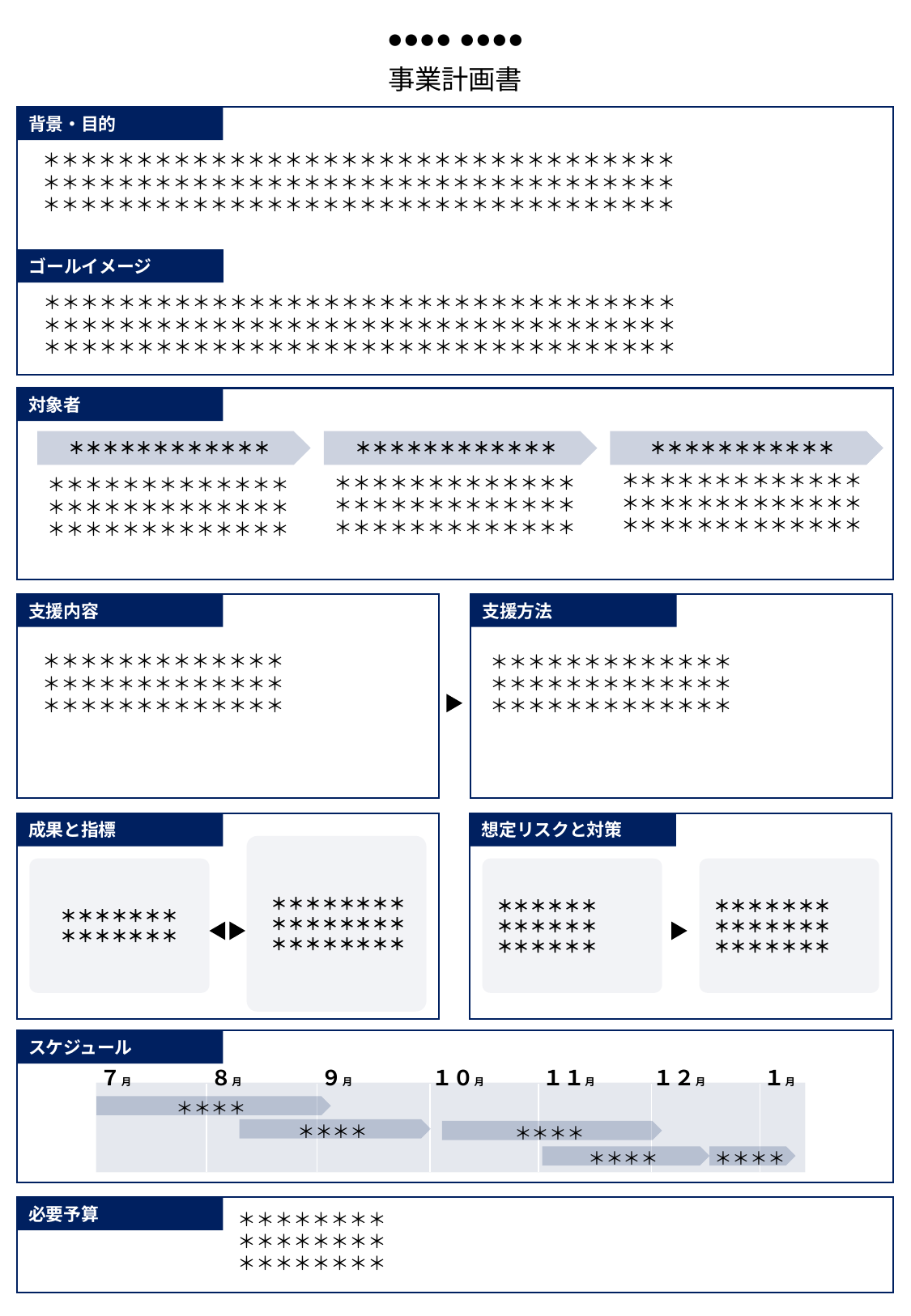

# ●●●● ●●●●
事業計画書
背景・目的

＊＊＊＊＊＊＊＊＊＊＊＊＊＊＊＊＊＊＊＊＊＊＊＊＊＊＊＊＊＊＊＊＊＊
＊＊＊＊＊＊＊＊＊＊＊＊＊＊＊＊＊＊＊＊＊＊＊＊＊＊＊＊＊＊＊＊＊＊
＊＊＊＊＊＊＊＊＊＊＊＊＊＊＊＊＊＊＊＊＊＊＊＊＊＊＊＊＊＊＊＊＊＊
ゴールイメージ
＊＊＊＊＊＊＊＊＊＊＊＊＊＊＊＊＊＊＊＊＊＊＊＊＊＊＊＊＊＊＊＊＊＊
＊＊＊＊＊＊＊＊＊＊＊＊＊＊＊＊＊＊＊＊＊＊＊＊＊＊＊＊＊＊＊＊＊＊
＊＊＊＊＊＊＊＊＊＊＊＊＊＊＊＊＊＊＊＊＊＊＊＊＊＊＊＊＊＊＊＊＊＊
対象者

＊＊＊＊＊＊＊＊＊＊＊＊
＊＊＊＊＊＊＊＊＊＊＊＊
＊＊＊＊＊＊＊＊＊＊＊
＊＊＊＊＊＊＊＊＊＊＊＊＊
＊＊＊＊＊＊＊＊＊＊＊＊＊＊＊＊＊＊＊＊＊＊＊＊＊＊
＊＊＊＊＊＊＊＊＊＊＊＊＊
＊＊＊＊＊＊＊＊＊＊＊＊＊＊＊＊＊＊＊＊＊＊＊＊＊＊
＊＊＊＊＊＊＊＊＊＊＊＊＊
＊＊＊＊＊＊＊＊＊＊＊＊＊＊＊＊＊＊＊＊＊＊＊＊＊＊
支援内容
支援方法

＊＊＊＊＊＊＊＊＊＊＊＊＊
＊＊＊＊＊＊＊＊＊＊＊＊＊
＊＊＊＊＊＊＊＊＊＊＊＊＊
＊＊＊＊＊＊＊＊＊＊＊＊＊
＊＊＊＊＊＊＊＊＊＊＊＊＊
＊＊＊＊＊＊＊＊＊＊＊＊＊

成果と指標
想定リスクと対策

　＊＊＊＊＊＊＊＊
　＊＊＊＊＊＊＊＊
　＊＊＊＊＊＊＊＊
＊＊＊＊＊＊＊
＊＊＊＊＊＊＊
＊＊＊＊＊＊
＊＊＊＊＊＊
＊＊＊＊＊＊
＊＊＊＊＊＊＊
＊＊＊＊＊＊＊
＊＊＊＊＊＊＊

スケジュール

７月
８月
９月
１０月
１１月
１２月
１月

＊＊＊＊
＊＊＊＊
＊＊＊＊
＊＊＊＊
＊＊＊＊
必要予算

＊＊＊＊＊＊＊＊
＊＊＊＊＊＊＊＊
＊＊＊＊＊＊＊＊